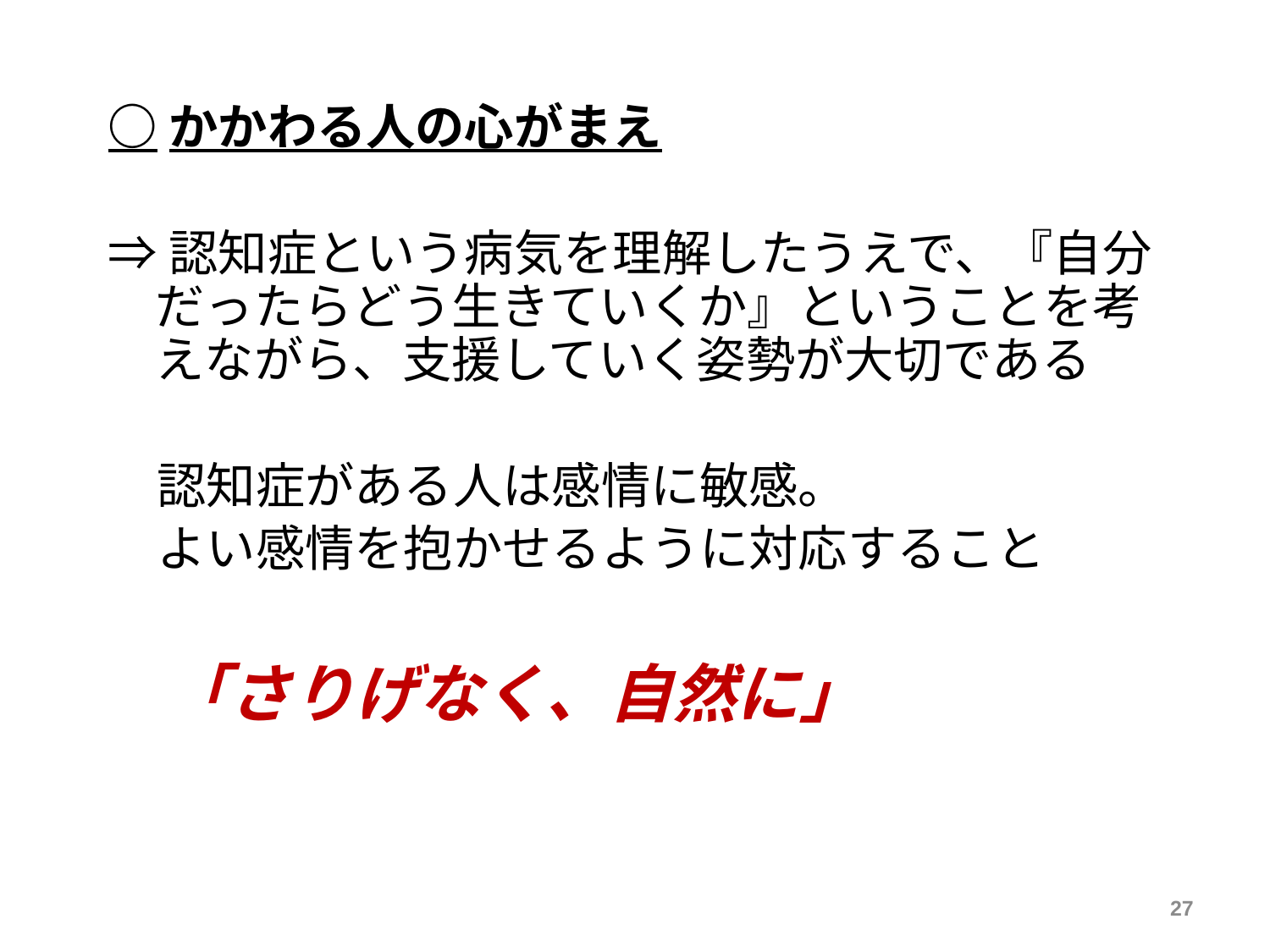

○かかわる人の心がまえ

⇒認知症という病気を理解したうえで、『自分だったらどう生きていくか』ということを考えながら、支援していく姿勢が大切である

　認知症がある人は感情に敏感。
　よい感情を抱かせるように対応すること

　「さりげなく、自然に」

27